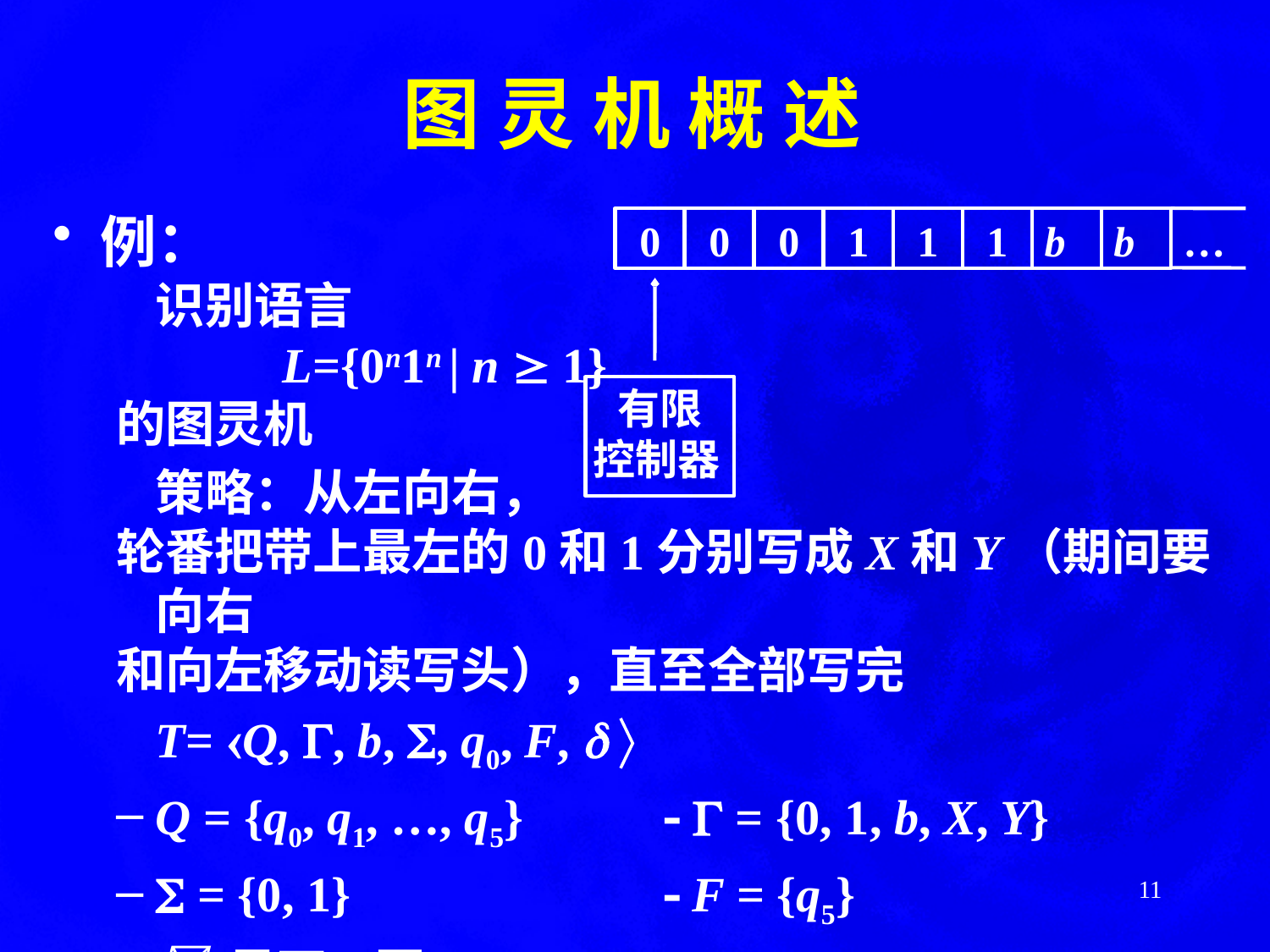

图 灵 机 概 述
例：
	识别语言
		L={0n1n | n ≥ 1}
的图灵机
	策略：从左向右，
轮番把带上最左的0和1分别写成X和Y（期间要向右
和向左移动读写头），直至全部写完
	T= 〈Q, Γ, b, Σ, q0, F, δ 〉
Q = {q0, q1, …, q5}		− Γ = {0, 1, b, X, Y}
Σ = {0, 1}			− F = {q5}
δ 见下一页
0
0
0
1

1
1

b
b
…

有限
控制器
11